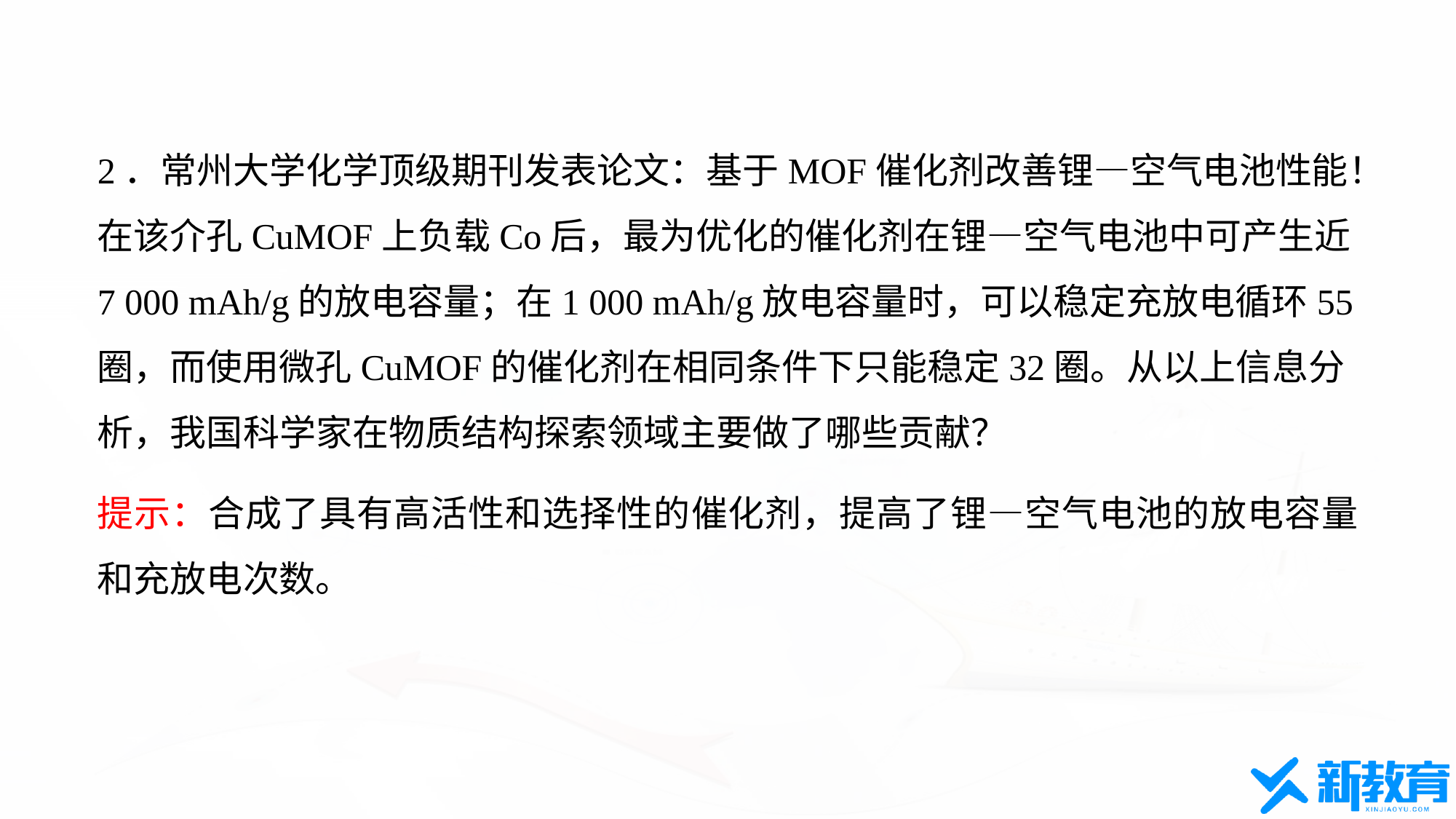

2．常州大学化学顶级期刊发表论文：基于MOF催化剂改善锂—空气电池性能！在该介孔Cu­MOF上负载Co后，最为优化的催化剂在锂—空气电池中可产生近7 000 mAh/g的放电容量；在1 000 mAh/g放电容量时，可以稳定充放电循环55圈，而使用微孔Cu­MOF的催化剂在相同条件下只能稳定32圈。从以上信息分析，我国科学家在物质结构探索领域主要做了哪些贡献？
提示：合成了具有高活性和选择性的催化剂，提高了锂—空气电池的放电容量和充放电次数。